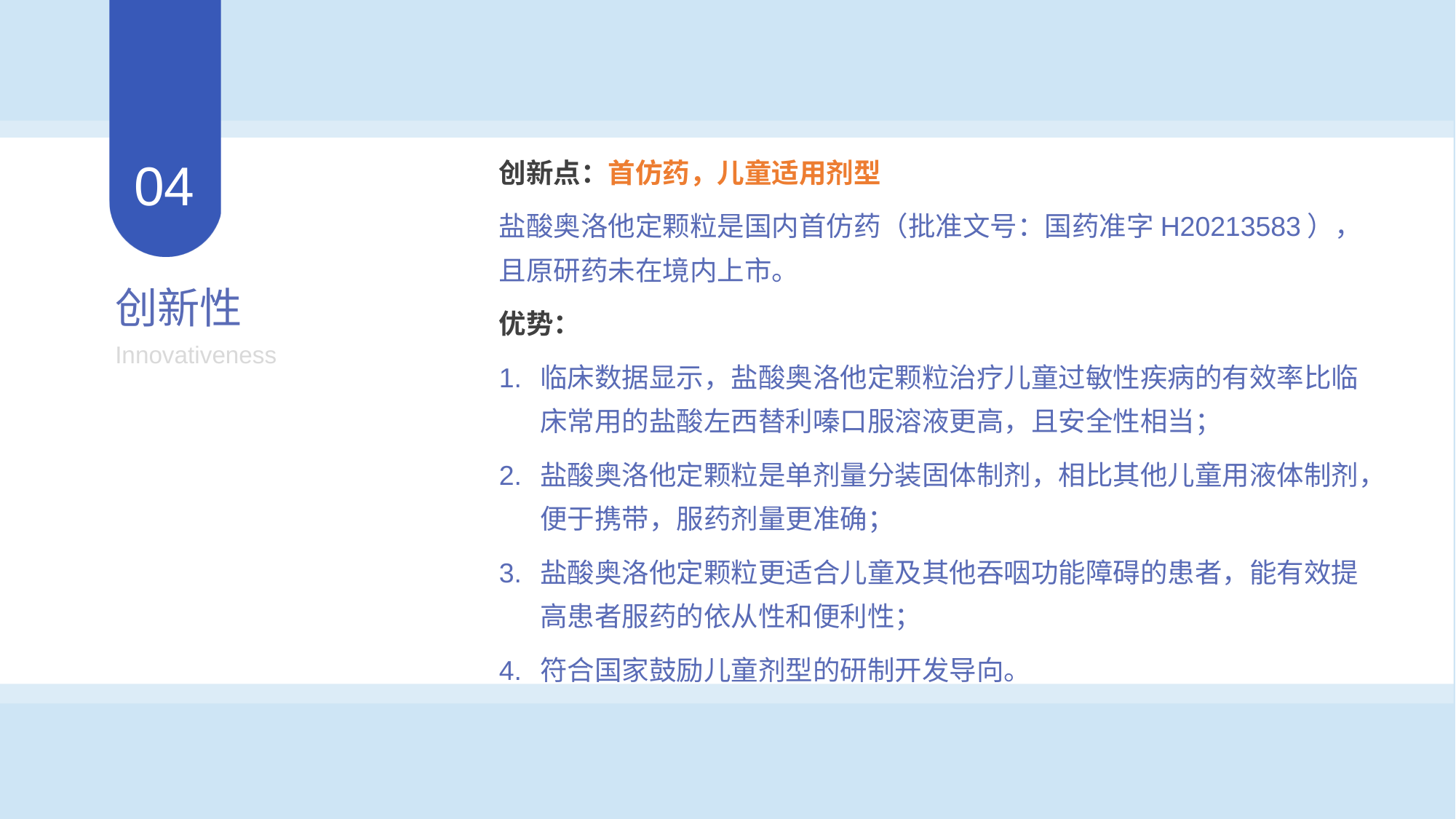

创新点：首仿药，儿童适用剂型
盐酸奥洛他定颗粒是国内首仿药（批准文号：国药准字H20213583），且原研药未在境内上市。
优势：
临床数据显示，盐酸奥洛他定颗粒治疗儿童过敏性疾病的有效率比临床常用的盐酸左西替利嗪口服溶液更高，且安全性相当；
盐酸奥洛他定颗粒是单剂量分装固体制剂，相比其他儿童用液体制剂，便于携带，服药剂量更准确；
盐酸奥洛他定颗粒更适合儿童及其他吞咽功能障碍的患者，能有效提高患者服药的依从性和便利性；
符合国家鼓励儿童剂型的研制开发导向。
04
创新性
Innovativeness